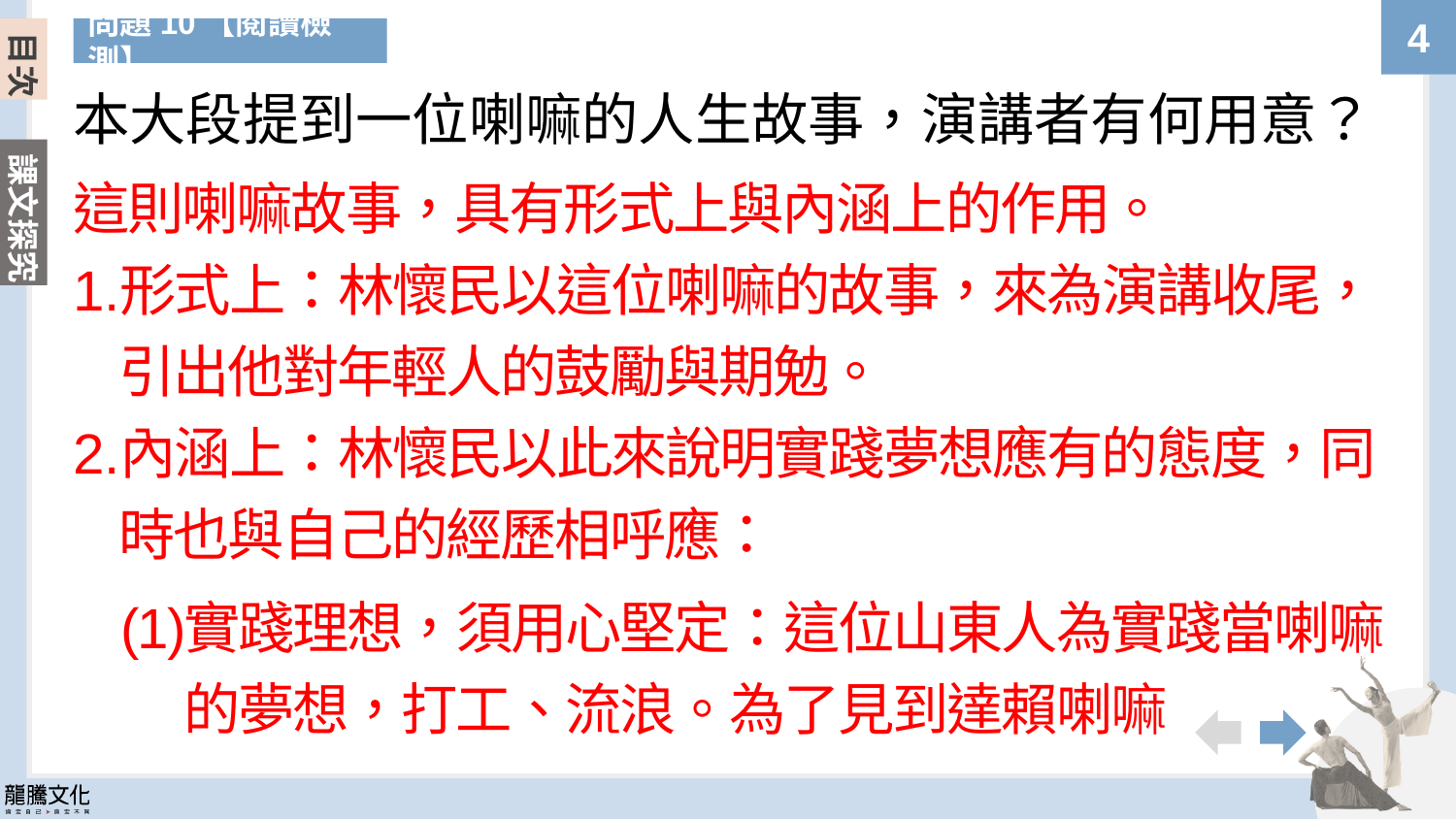

目次
問題10【閱讀檢測】
本大段提到一位喇嘛的人生故事，演講者有何用意？
這則喇嘛故事，具有形式上與內涵上的作用。
形式上：林懷民以這位喇嘛的故事，來為演講收尾，引出他對年輕人的鼓勵與期勉。
內涵上：林懷民以此來說明實踐夢想應有的態度，同時也與自己的經歷相呼應：
(1)

實踐理想，須用心堅定：這位山東人為實踐當喇嘛的夢想，打工、流浪。為了見到達賴喇嘛